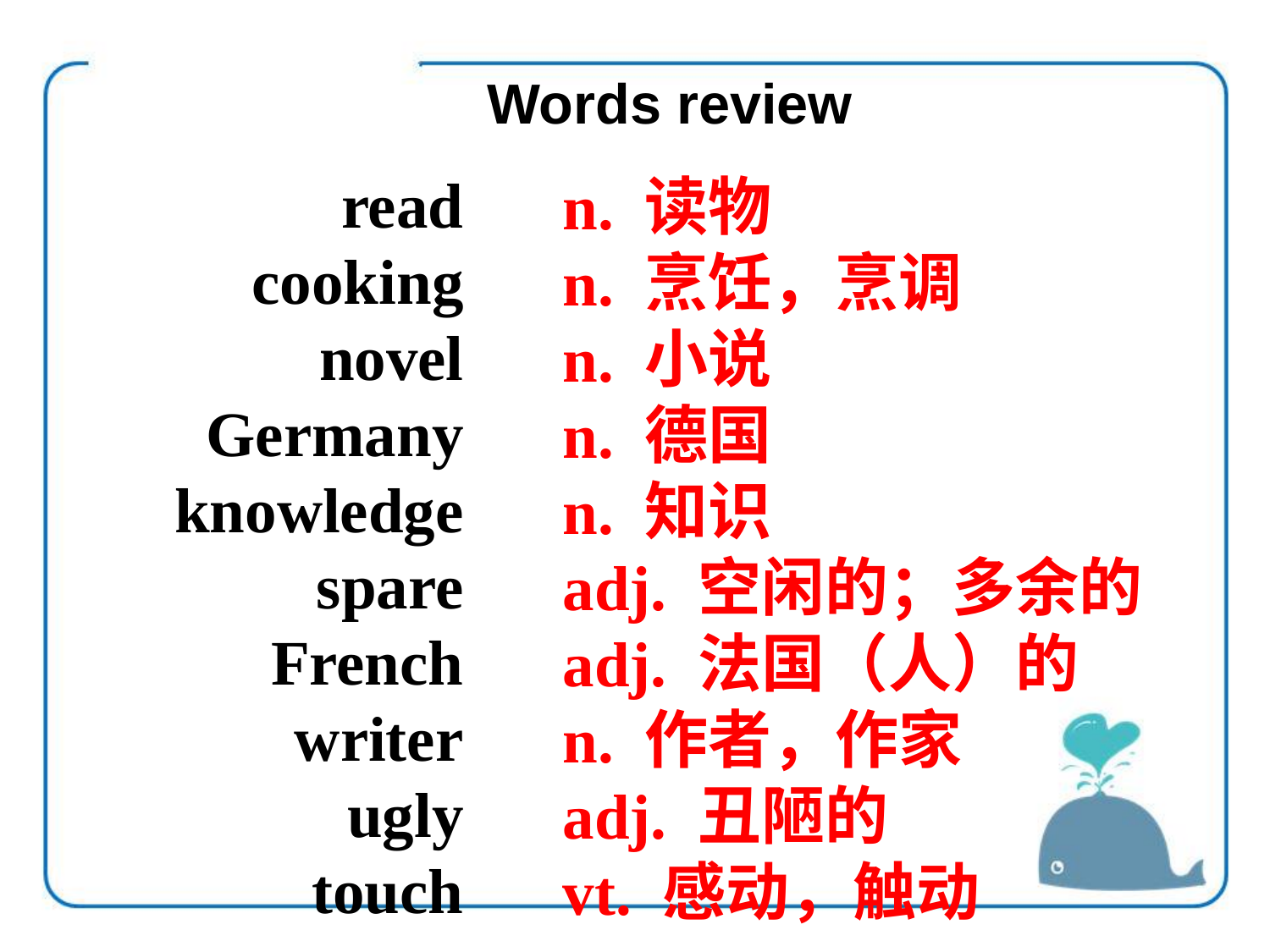

Words review
read
cooking
novel
Germany
knowledge
spare
French
writer
ugly
touch
n. 读物
n. 烹饪，烹调
n. 小说
n. 德国
n. 知识
adj. 空闲的；多余的
adj. 法国（人）的
n. 作者，作家
adj. 丑陋的
vt. 感动，触动